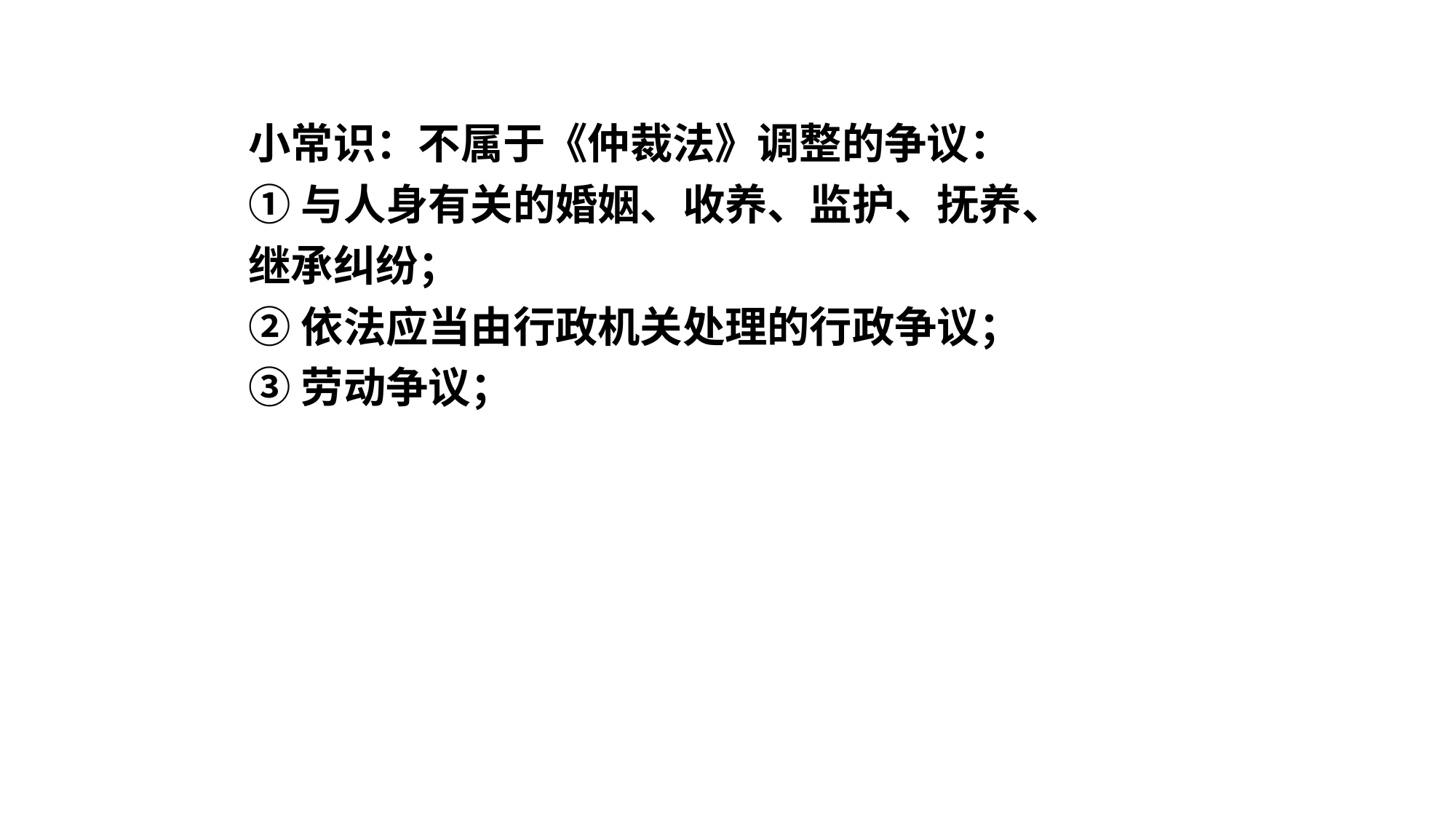

小常识：不属于《仲裁法》调整的争议：
①与人身有关的婚姻、收养、监护、抚养、
继承纠纷；
②依法应当由行政机关处理的行政争议；
③劳动争议；